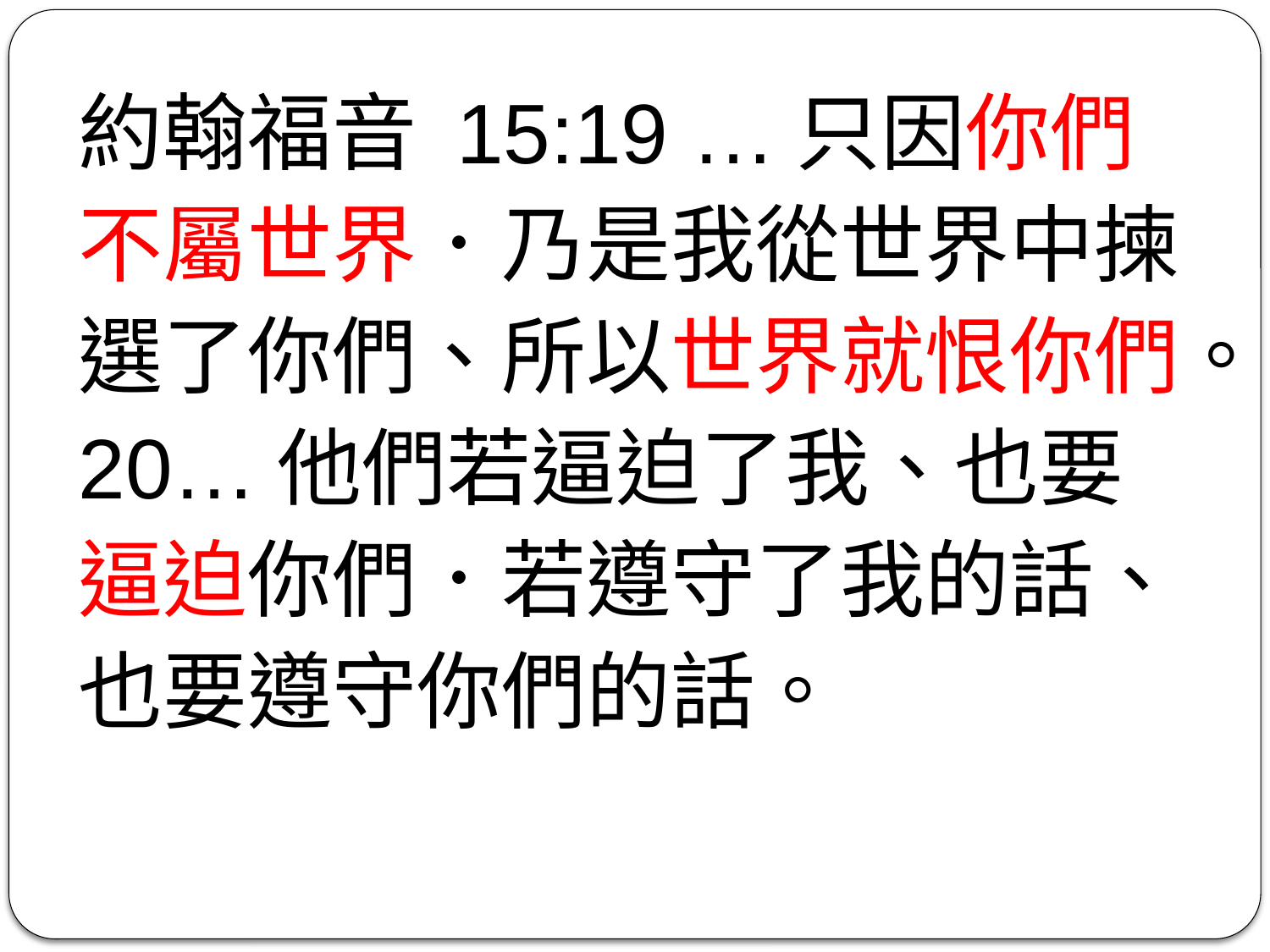

約翰福音 15:19 …只因你們不屬世界．乃是我從世界中揀選了你們、所以世界就恨你們。20…他們若逼迫了我、也要逼迫你們．若遵守了我的話、也要遵守你們的話。